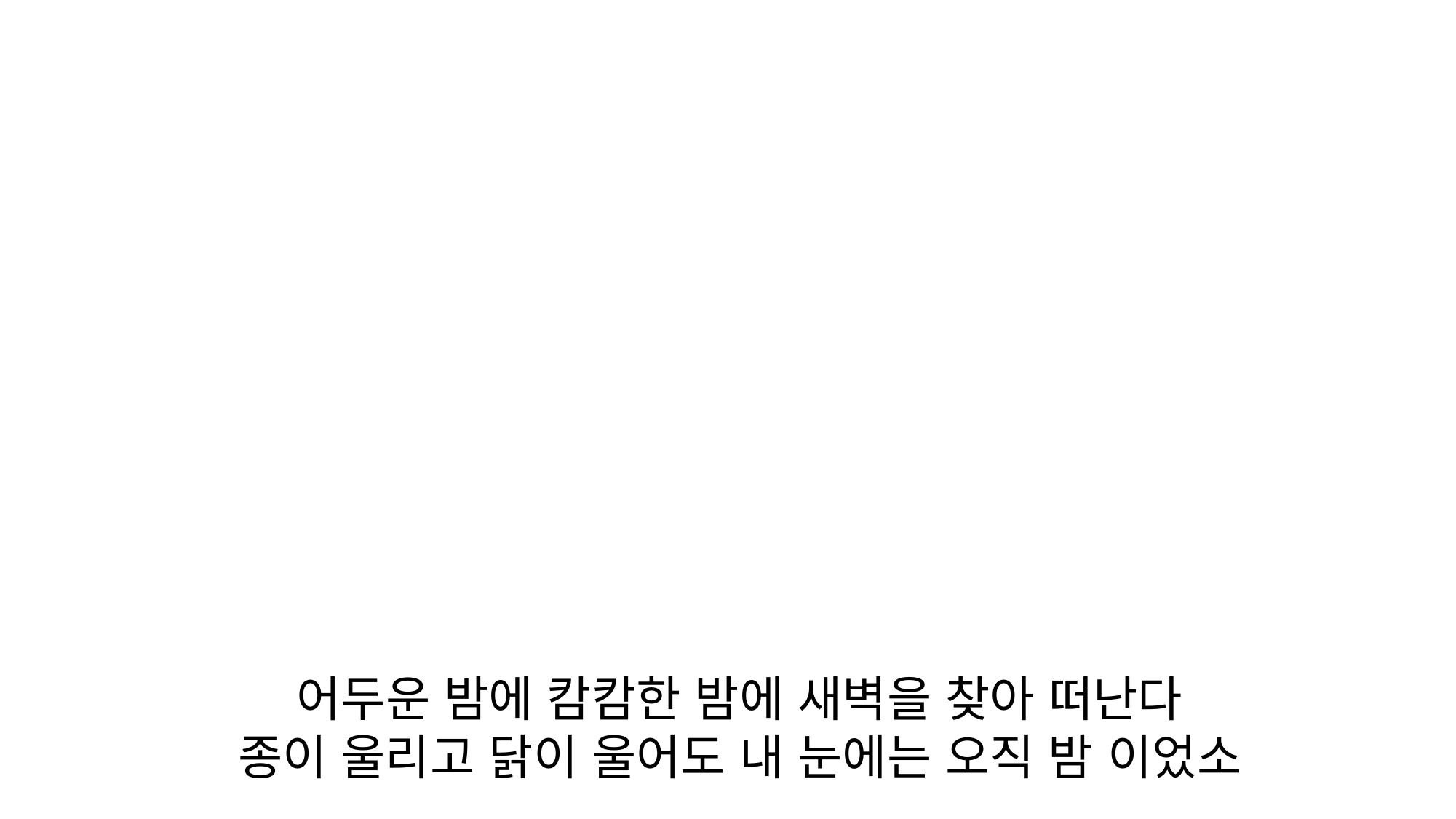

어두운 밤에 캄캄한 밤에 새벽을 찾아 떠난다
종이 울리고 닭이 울어도 내 눈에는 오직 밤 이었소